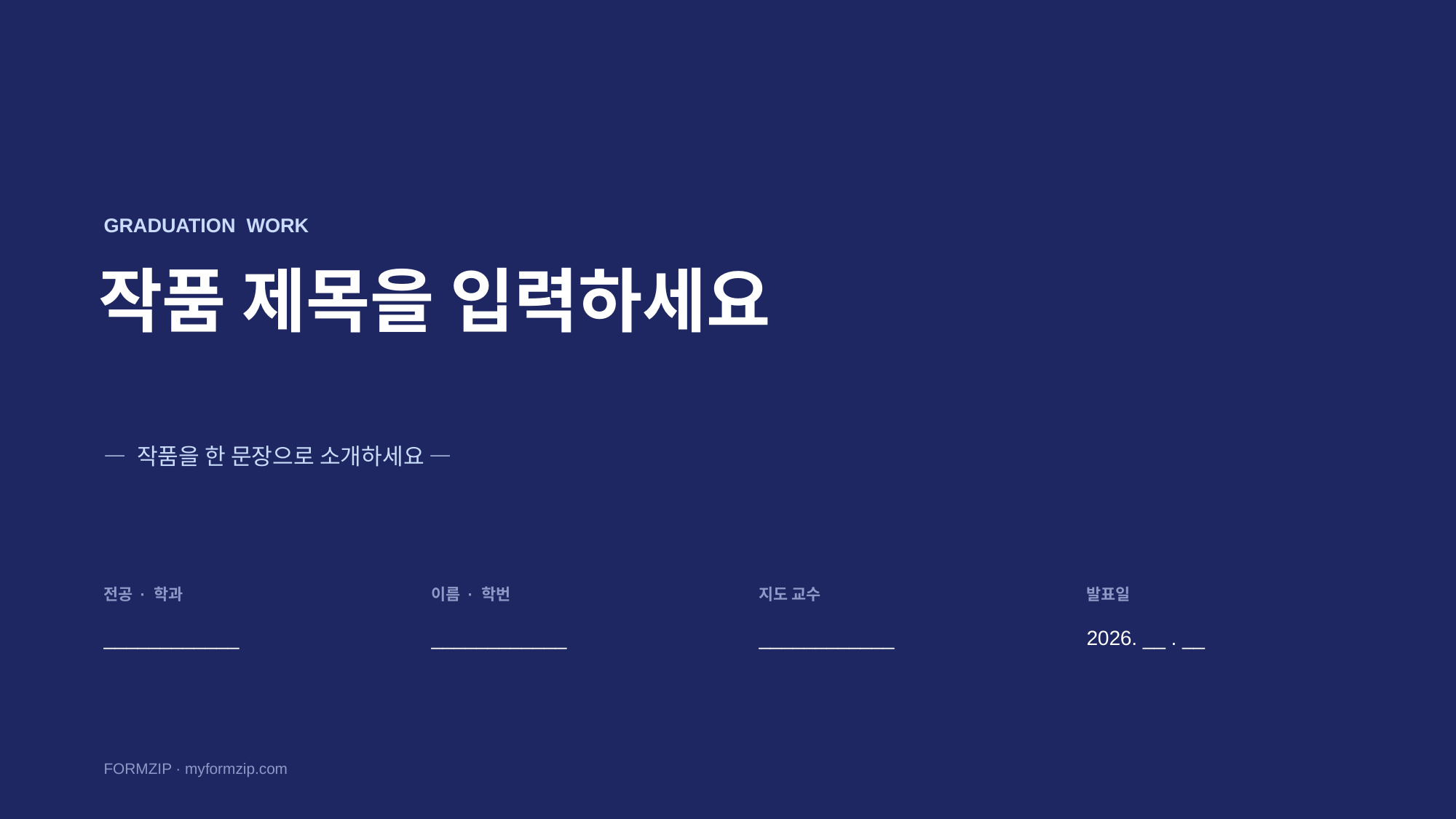

GRADUATION  WORK
작품 제목을 입력하세요
— 작품을 한 문장으로 소개하세요 —
전공 · 학과
이름 · 학번
지도 교수
발표일
____________
____________
____________
2026. __ . __
FORMZIP · myformzip.com